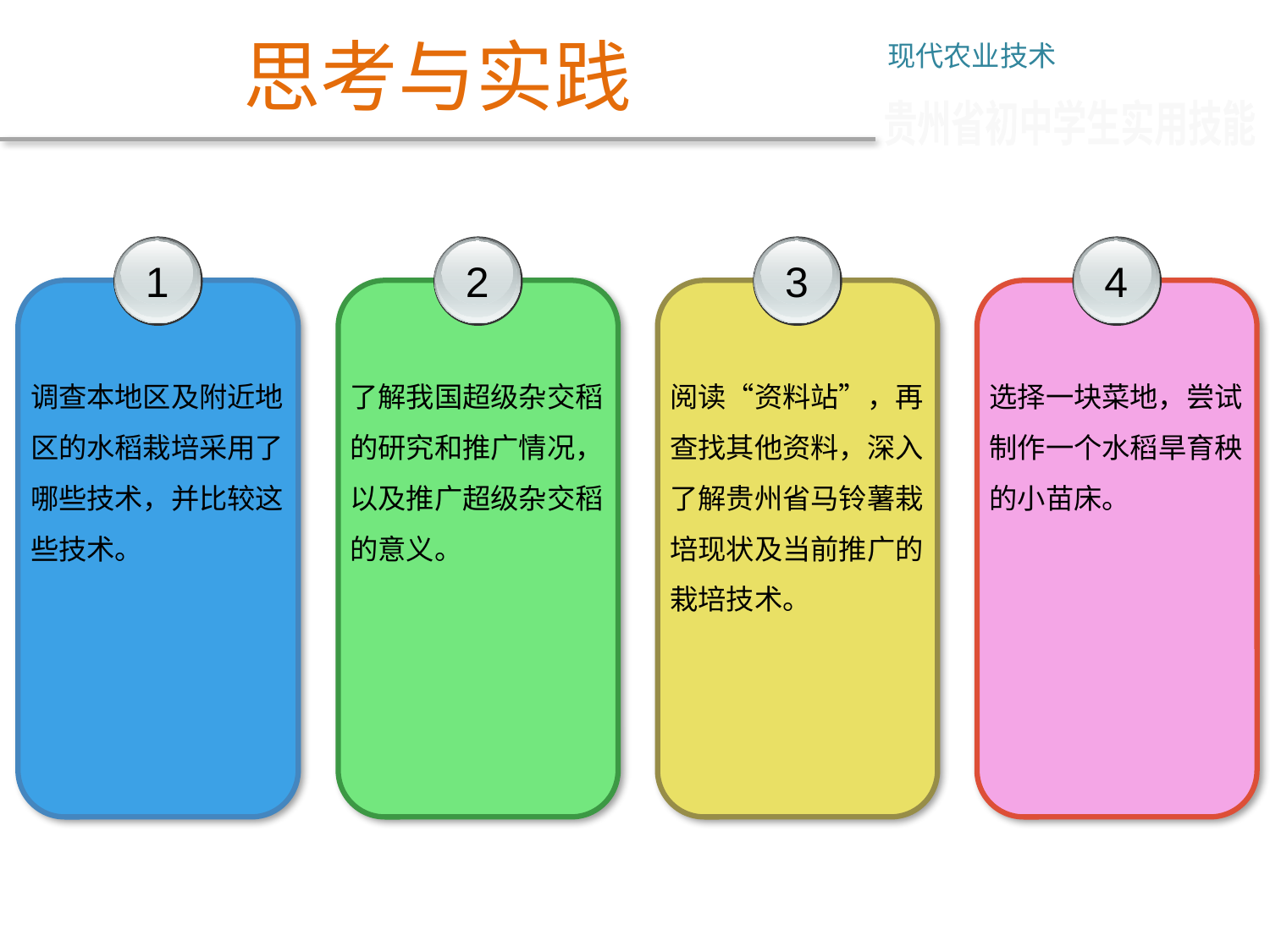

思考与实践
现代农业技术
贵州省初中学生实用技能

1

调查本地区及附近地区的水稻栽培采用了哪些技术，并比较这
些技术。

2

了解我国超级杂交稻的研究和推广情况，以及推广超级杂交稻
的意义。

3

阅读“资料站”，再查找其他资料，深入了解贵州省马铃薯栽培现状及当前推广的栽培技术。

4

选择一块菜地，尝试制作一个水稻旱育秧的小苗床。